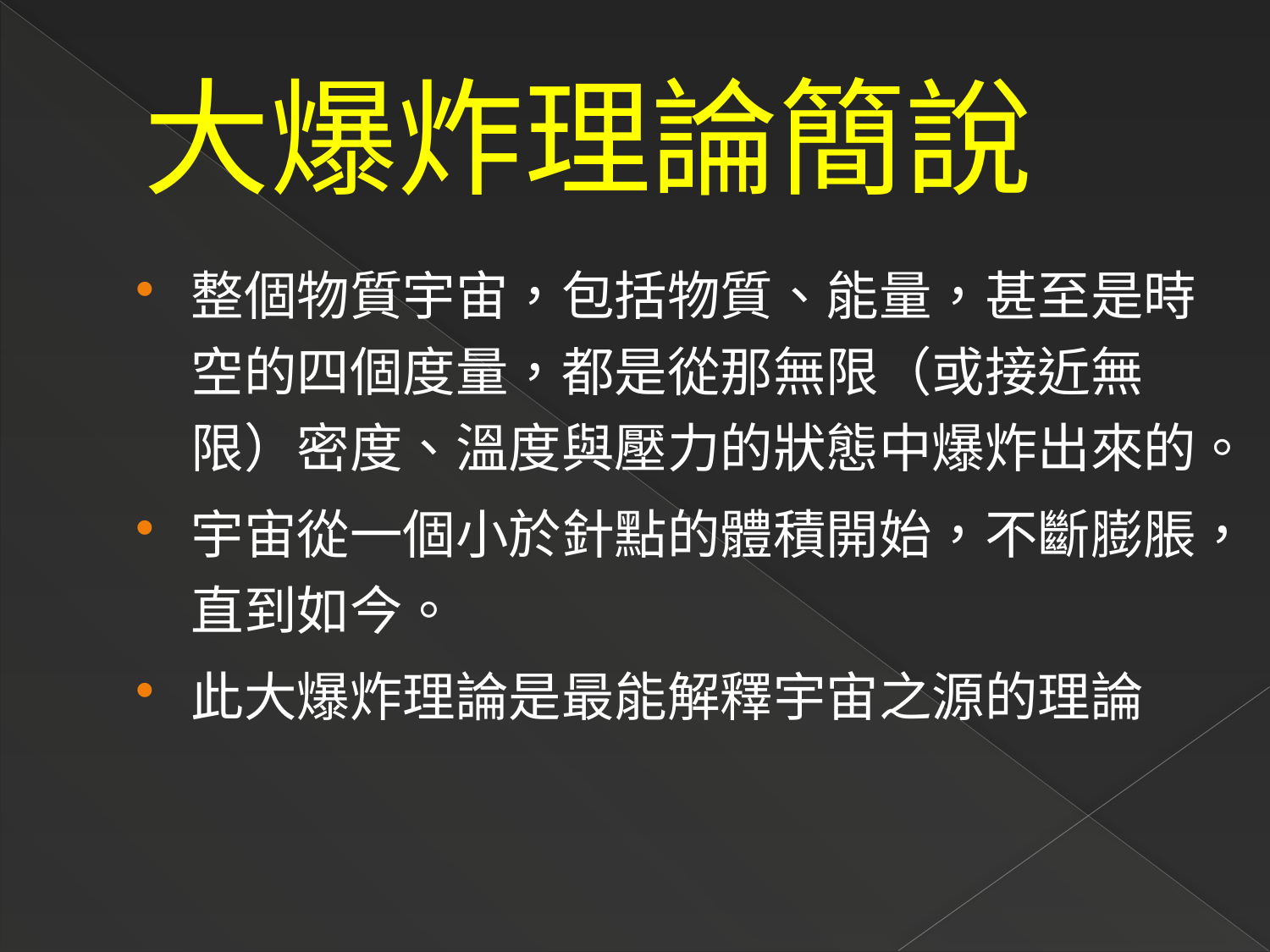

# 大爆炸理論簡說
整個物質宇宙，包括物質、能量，甚至是時空的四個度量，都是從那無限（或接近無限）密度、溫度與壓力的狀態中爆炸出來的。
宇宙從一個小於針點的體積開始，不斷膨脹，直到如今。
此大爆炸理論是最能解釋宇宙之源的理論